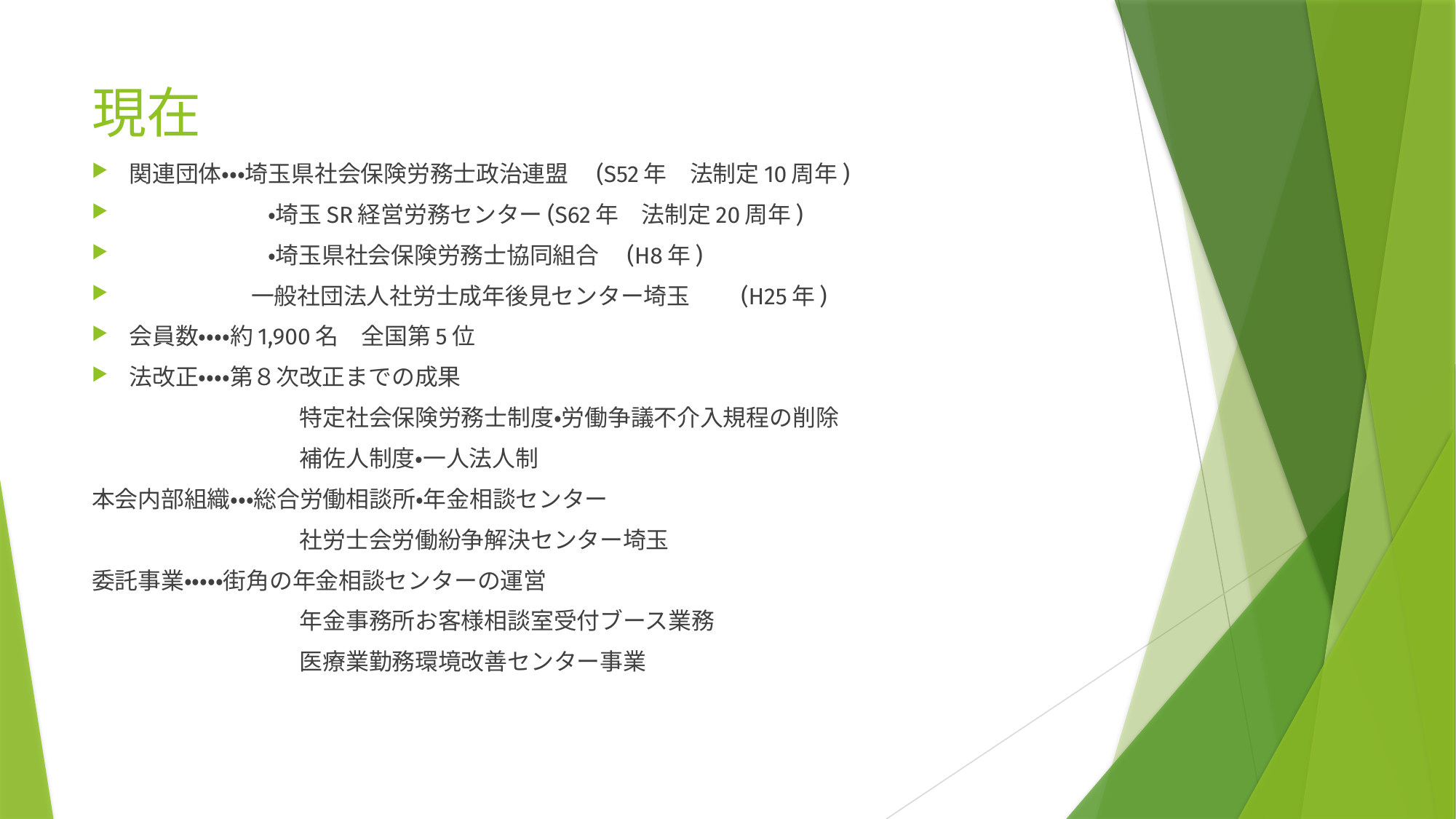

# 現在
関連団体・・・埼玉県社会保険労務士政治連盟　(S52年　法制定10周年)
　　　　　　・埼玉SR経営労務センター(S62年　法制定20周年)
　　　　　　・埼玉県社会保険労務士協同組合　(H8年)
                       一般社団法人社労士成年後見センター埼玉　　(H25年)
会員数・・・・約1,900名　全国第5位
法改正・・・・第８次改正までの成果
　　　　　　　　　特定社会保険労務士制度・労働争議不介入規程の削除
　　　　　　　　　補佐人制度・一人法人制
本会内部組織・・・総合労働相談所・年金相談センター
　　　　　　　　　社労士会労働紛争解決センター埼玉
委託事業・・・・・街角の年金相談センターの運営
　　　　　　　　　年金事務所お客様相談室受付ブース業務
　　　　　　　　　医療業勤務環境改善センター事業